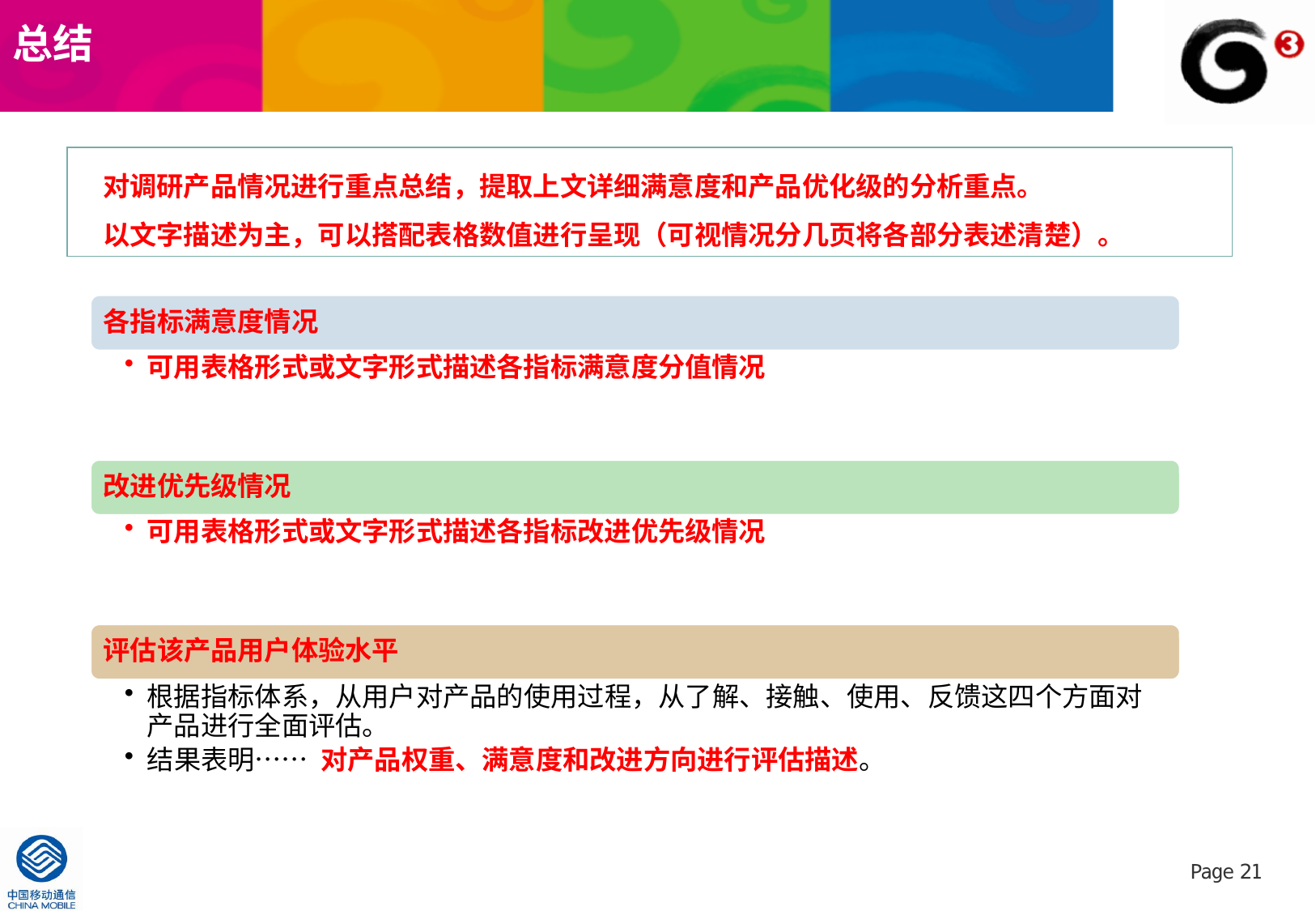

总结
对调研产品情况进行重点总结，提取上文详细满意度和产品优化级的分析重点。
以文字描述为主，可以搭配表格数值进行呈现（可视情况分几页将各部分表述清楚）。
各指标满意度情况
可用表格形式或文字形式描述各指标满意度分值情况
改进优先级情况
可用表格形式或文字形式描述各指标改进优先级情况
评估该产品用户体验水平
根据指标体系，从用户对产品的使用过程，从了解、接触、使用、反馈这四个方面对产品进行全面评估。
结果表明……  对产品权重、满意度和改进方向进行评估描述。